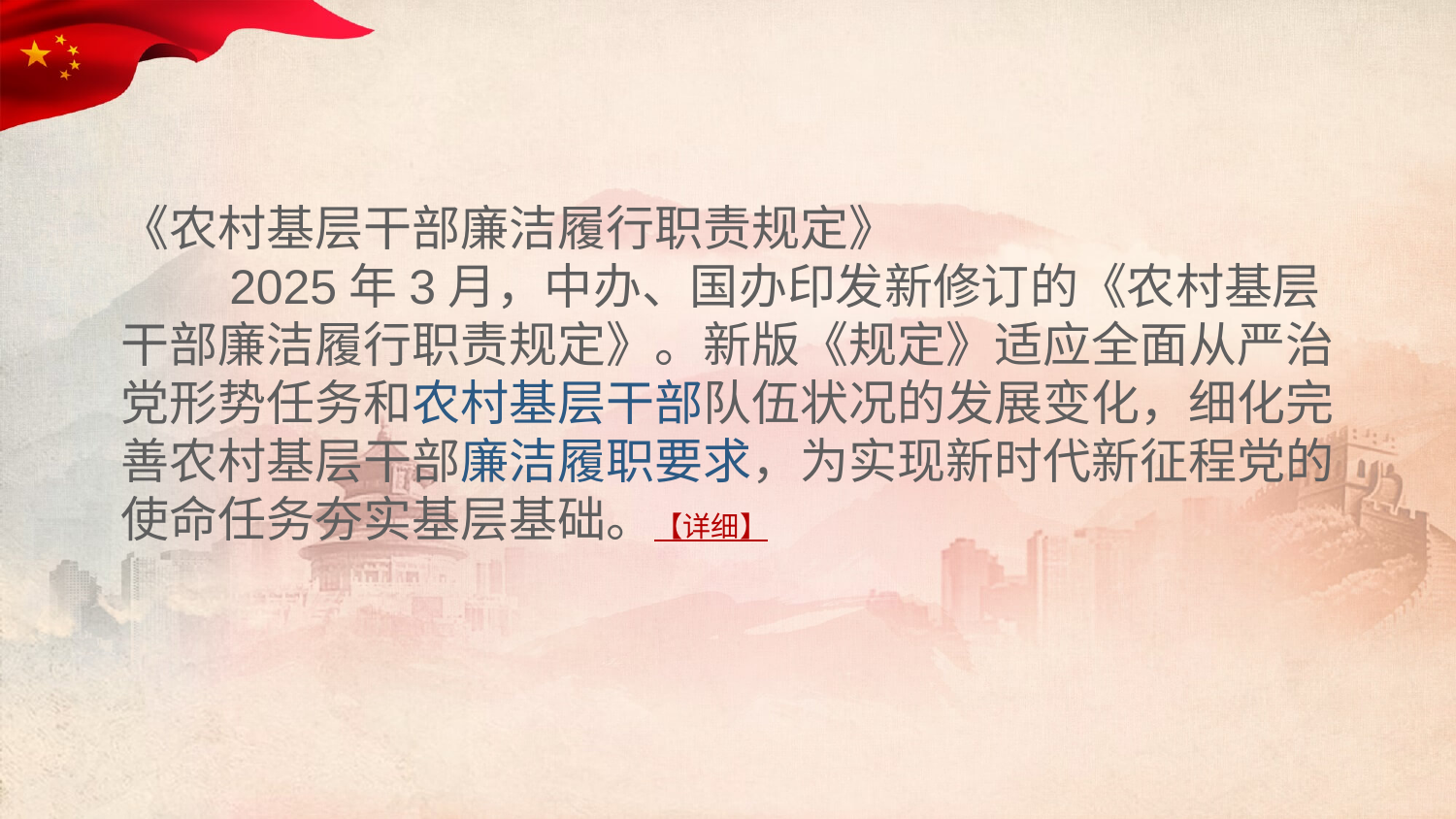

《农村基层干部廉洁履行职责规定》
　　2025年3月，中办、国办印发新修订的《农村基层干部廉洁履行职责规定》。新版《规定》适应全面从严治党形势任务和农村基层干部队伍状况的发展变化，细化完善农村基层干部廉洁履职要求，为实现新时代新征程党的使命任务夯实基层基础。【详细】